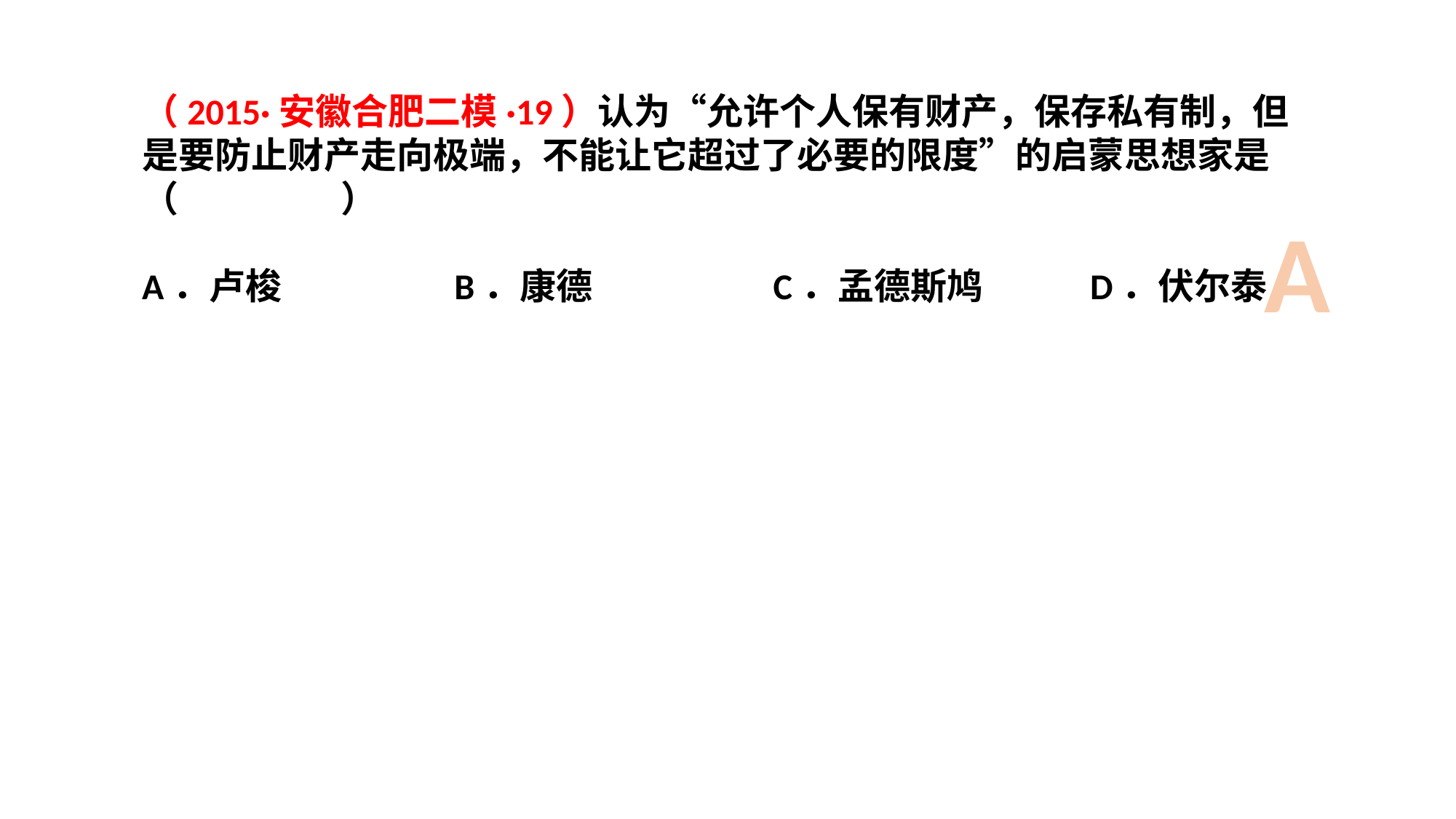

（2015·安徽合肥二模·19）认为“允许个人保有财产，保存私有制，但是要防止财产走向极端，不能让它超过了必要的限度”的启蒙思想家是
（　           　）

A．卢梭                    B．康德                     C．孟德斯鸠            D．伏尔泰

A